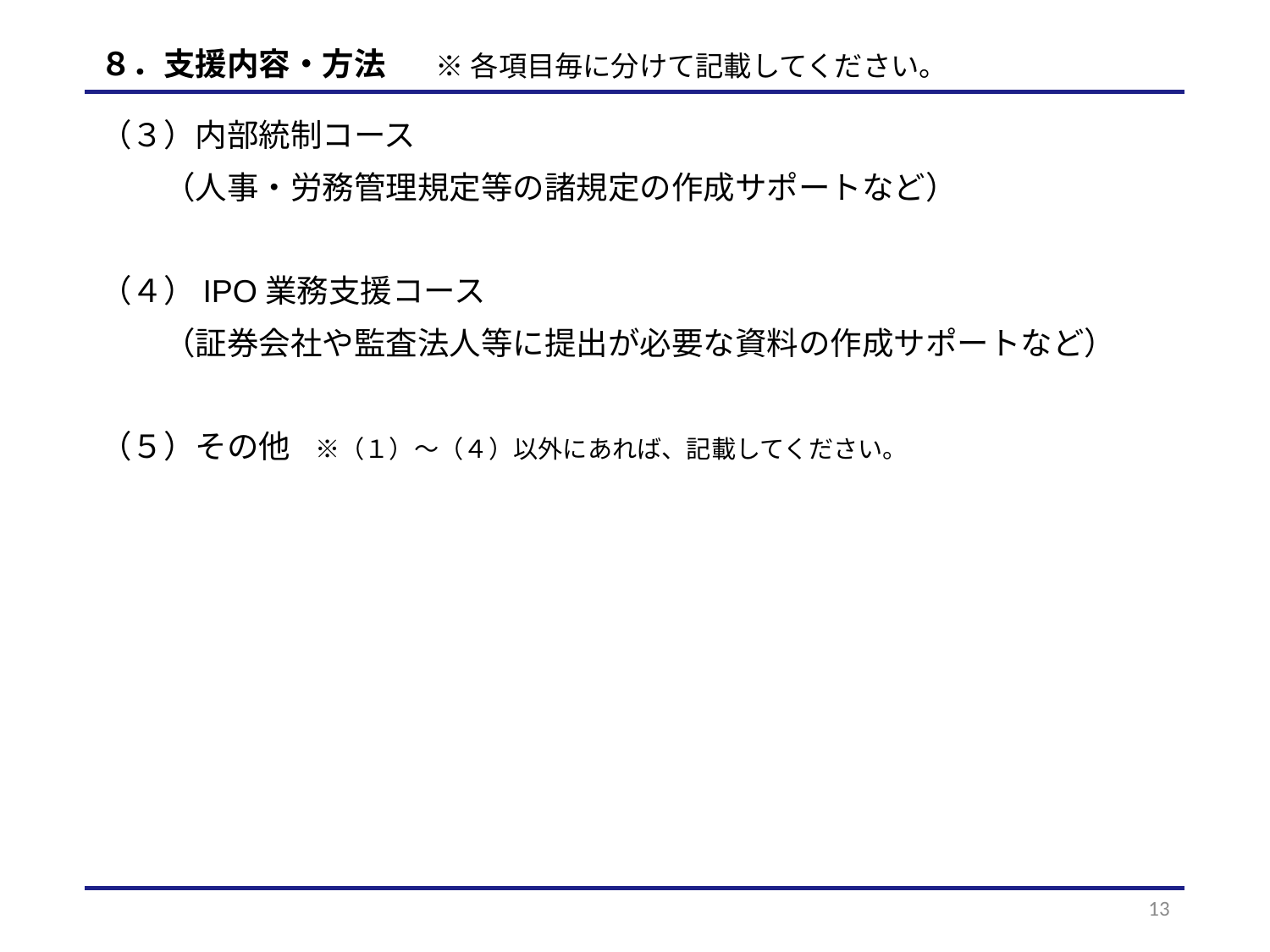

# ８．支援内容・方法
※各項目毎に分けて記載してください。
（３）内部統制コース
　　（人事・労務管理規定等の諸規定の作成サポートなど）

（４）IPO業務支援コース
　　（証券会社や監査法人等に提出が必要な資料の作成サポートなど）

（５）その他　※（１）～（４）以外にあれば、記載してください。

13